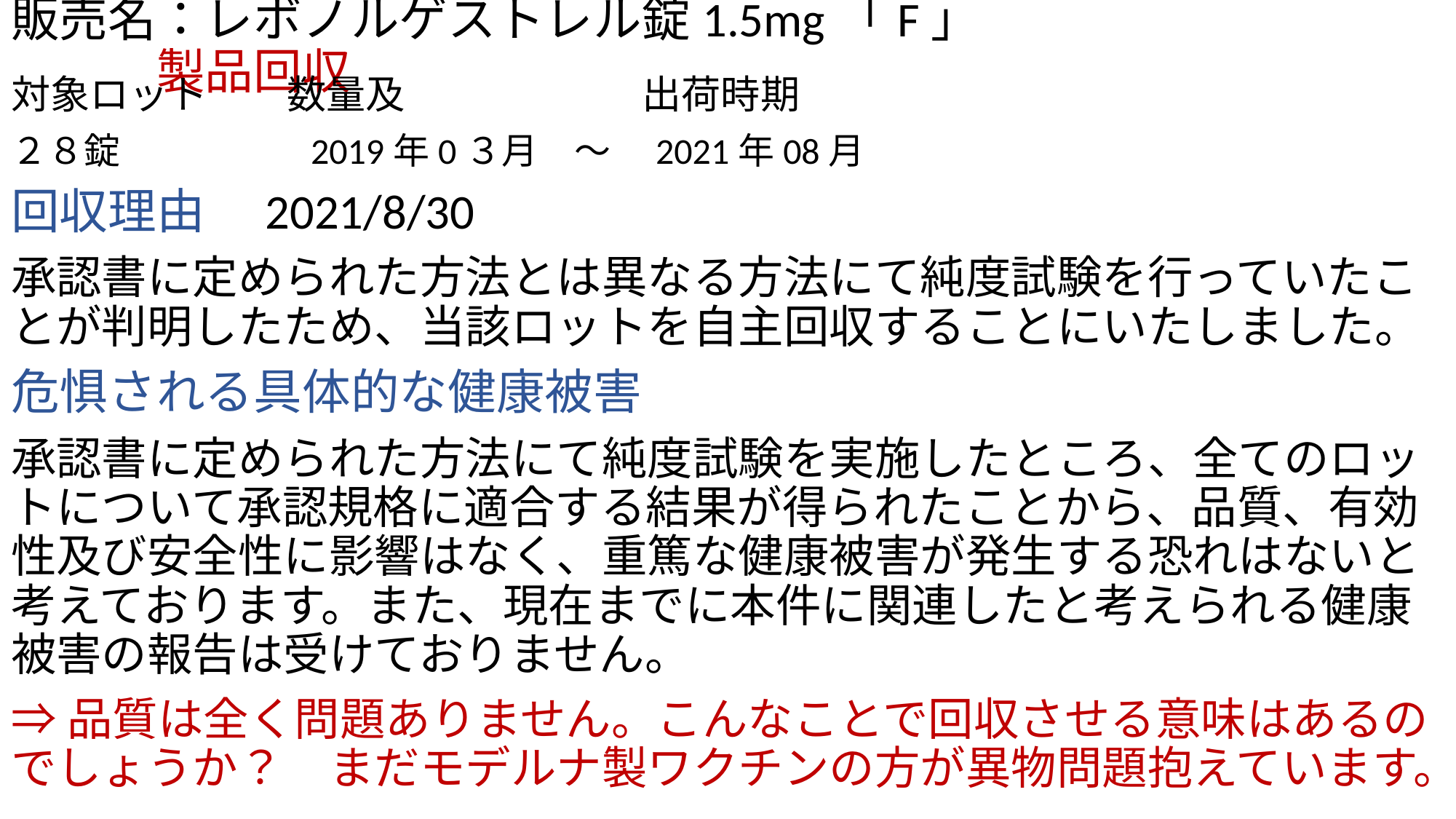

# 販売名：レボノルゲストレル錠1.5mg「F」 　　　　　　　　　　　　製品回収
対象ロット　　数量及　　　　　　出荷時期
２８錠　　　　　2019年0３月　～　2021年08月
回収理由　2021/8/30
承認書に定められた方法とは異なる方法にて純度試験を行っていたことが判明したため、当該ロットを自主回収することにいたしました。
危惧される具体的な健康被害
承認書に定められた方法にて純度試験を実施したところ、全てのロットについて承認規格に適合する結果が得られたことから、品質、有効性及び安全性に影響はなく、重篤な健康被害が発生する恐れはないと考えております。また、現在までに本件に関連したと考えられる健康被害の報告は受けておりません。
⇒品質は全く問題ありません。こんなことで回収させる意味はあるのでしょうか？　まだモデルナ製ワクチンの方が異物問題抱えています。